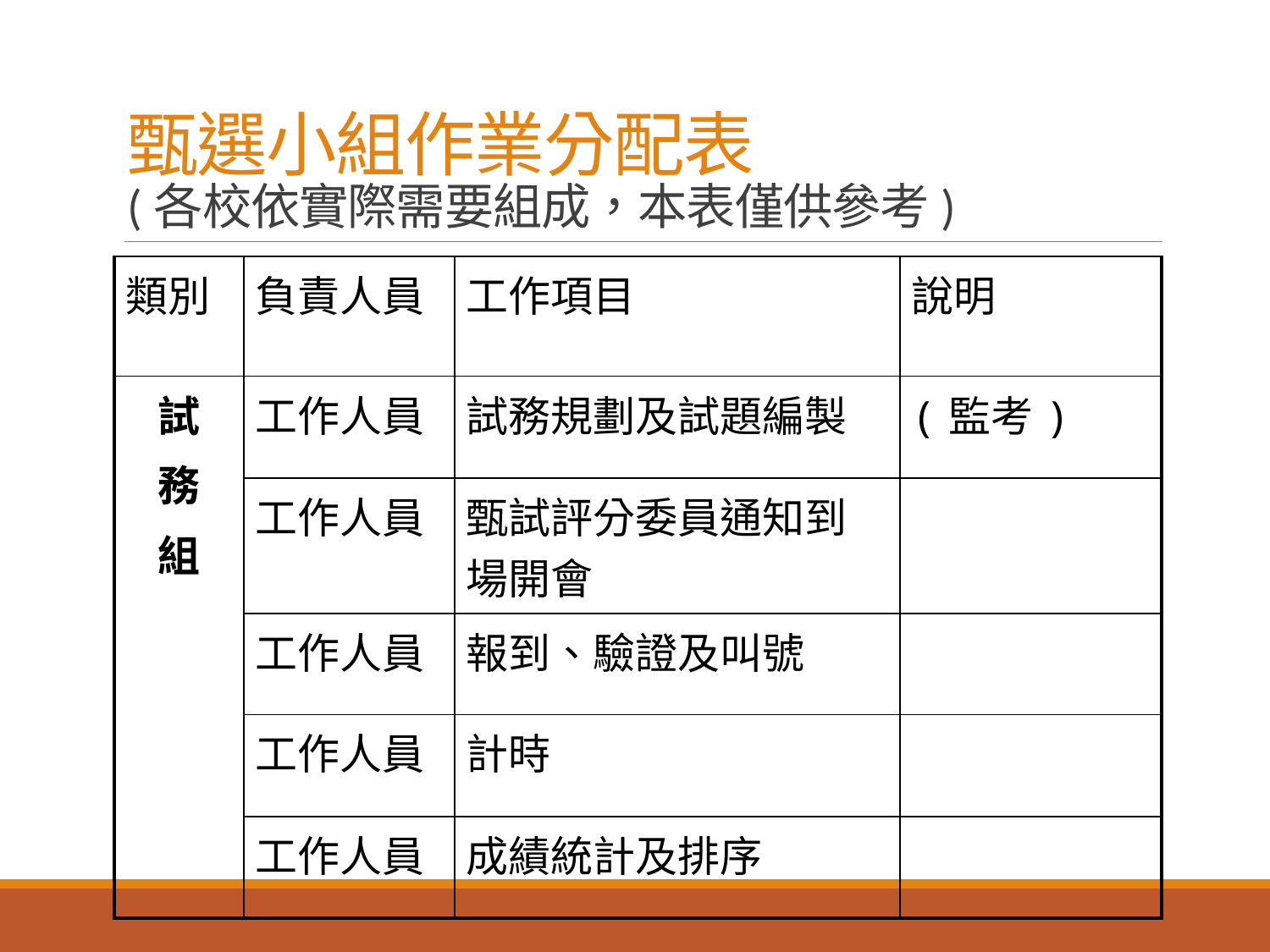

# 甄選小組作業分配表 (各校依實際需要組成，本表僅供參考)
| 類別 | 負責人員 | 工作項目 | 說明 |
| --- | --- | --- | --- |
| 試 務 組 | 工作人員 | 試務規劃及試題編製 | (監考) |
|  | 工作人員 | 甄試評分委員通知到場開會 |  |
|  | 工作人員 | 報到、驗證及叫號 |  |
|  | 工作人員 | 計時 |  |
|  | 工作人員 | 成績統計及排序 |  |